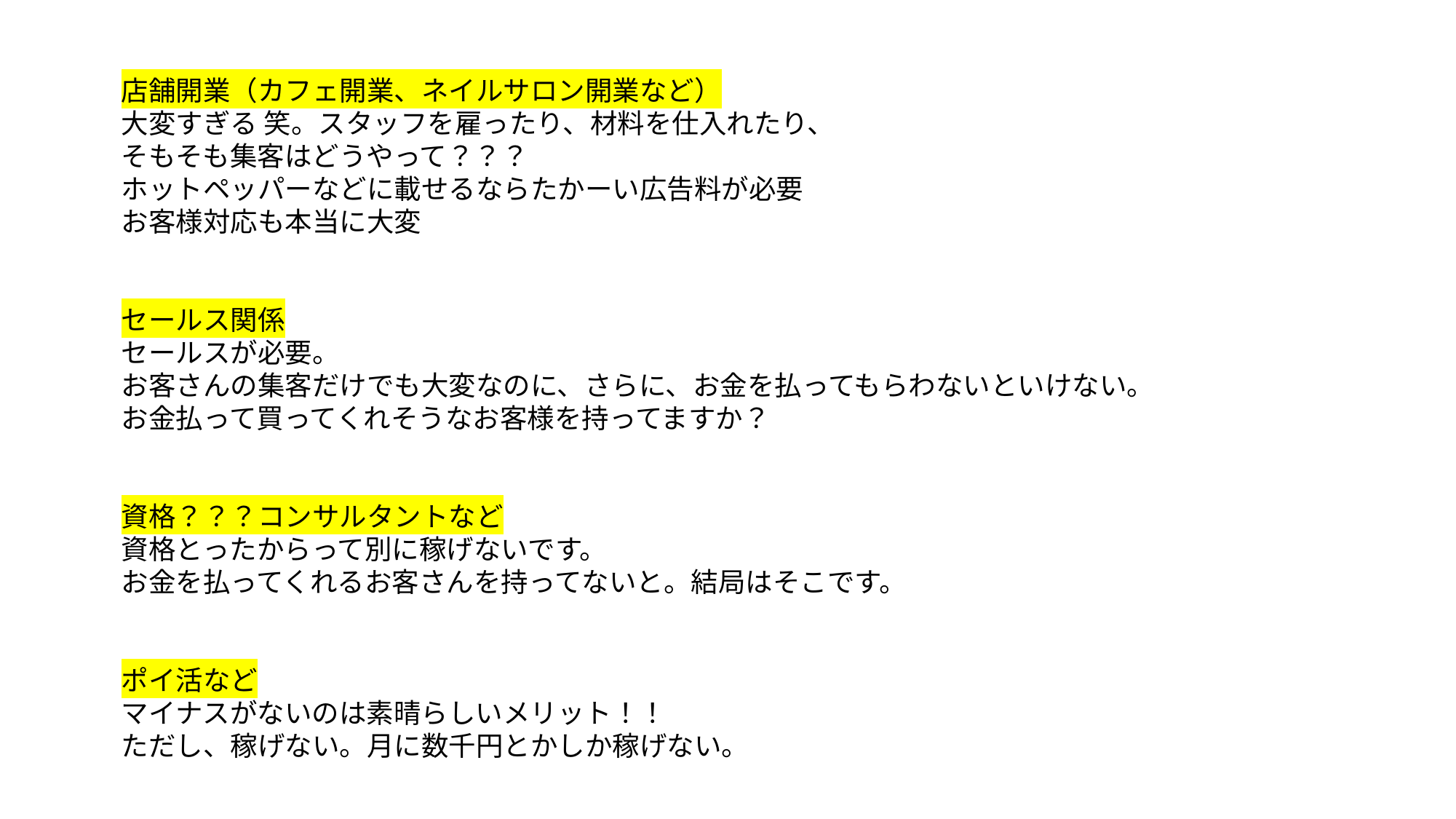

店舗開業（カフェ開業、ネイルサロン開業など）
大変すぎる 笑。スタッフを雇ったり、材料を仕入れたり、
そもそも集客はどうやって？？？
ホットペッパーなどに載せるならたかーい広告料が必要
お客様対応も本当に大変

セールス関係
セールスが必要。
お客さんの集客だけでも大変なのに、さらに、お金を払ってもらわないといけない。
お金払って買ってくれそうなお客様を持ってますか？

資格？？？コンサルタントなど
資格とったからって別に稼げないです。
お金を払ってくれるお客さんを持ってないと。結局はそこです。

ポイ活など
マイナスがないのは素晴らしいメリット！！
ただし、稼げない。月に数千円とかしか稼げない。